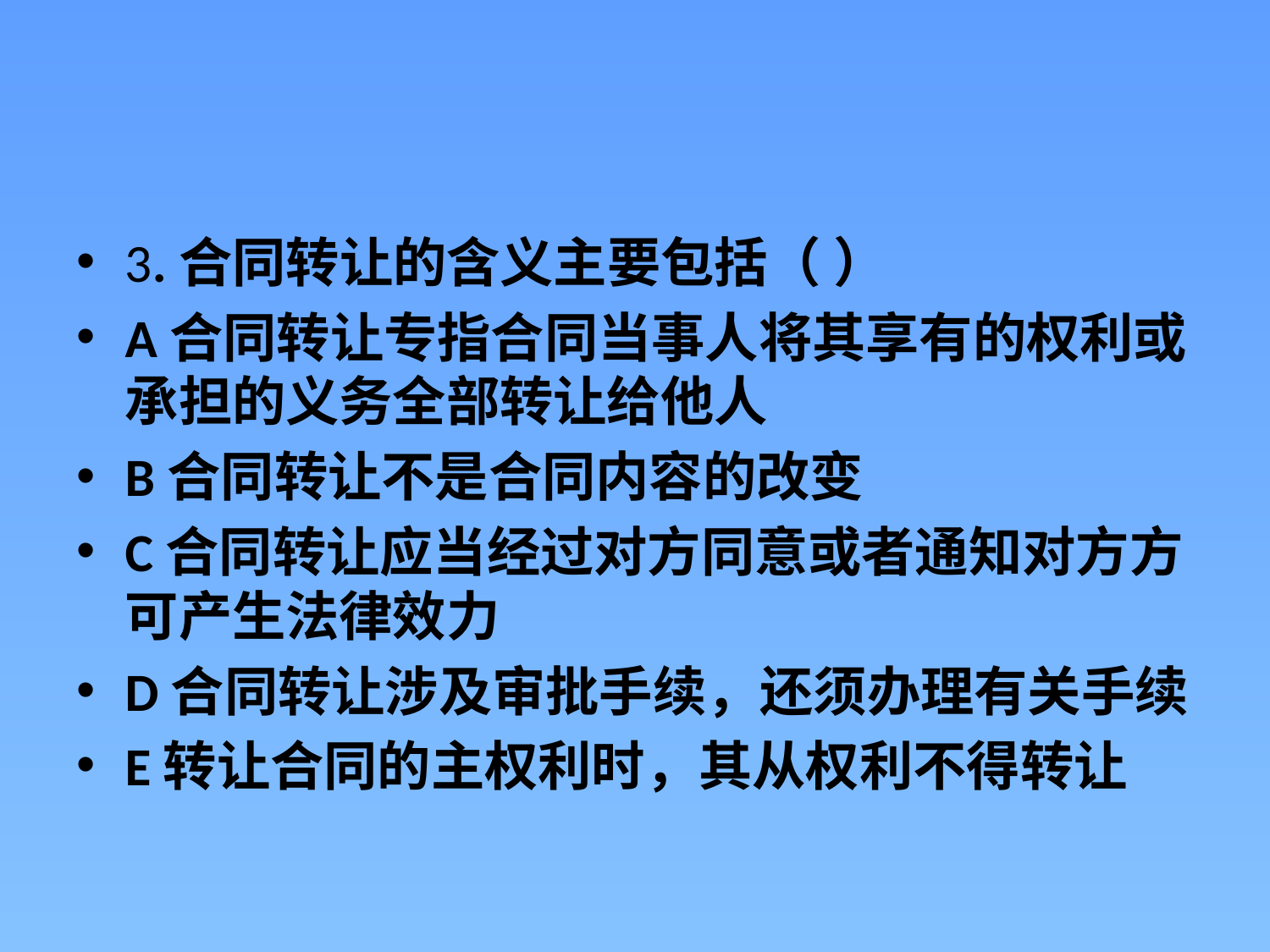

#
3.合同转让的含义主要包括（ ）
A合同转让专指合同当事人将其享有的权利或承担的义务全部转让给他人
B合同转让不是合同内容的改变
C合同转让应当经过对方同意或者通知对方方可产生法律效力
D合同转让涉及审批手续，还须办理有关手续
E转让合同的主权利时，其从权利不得转让